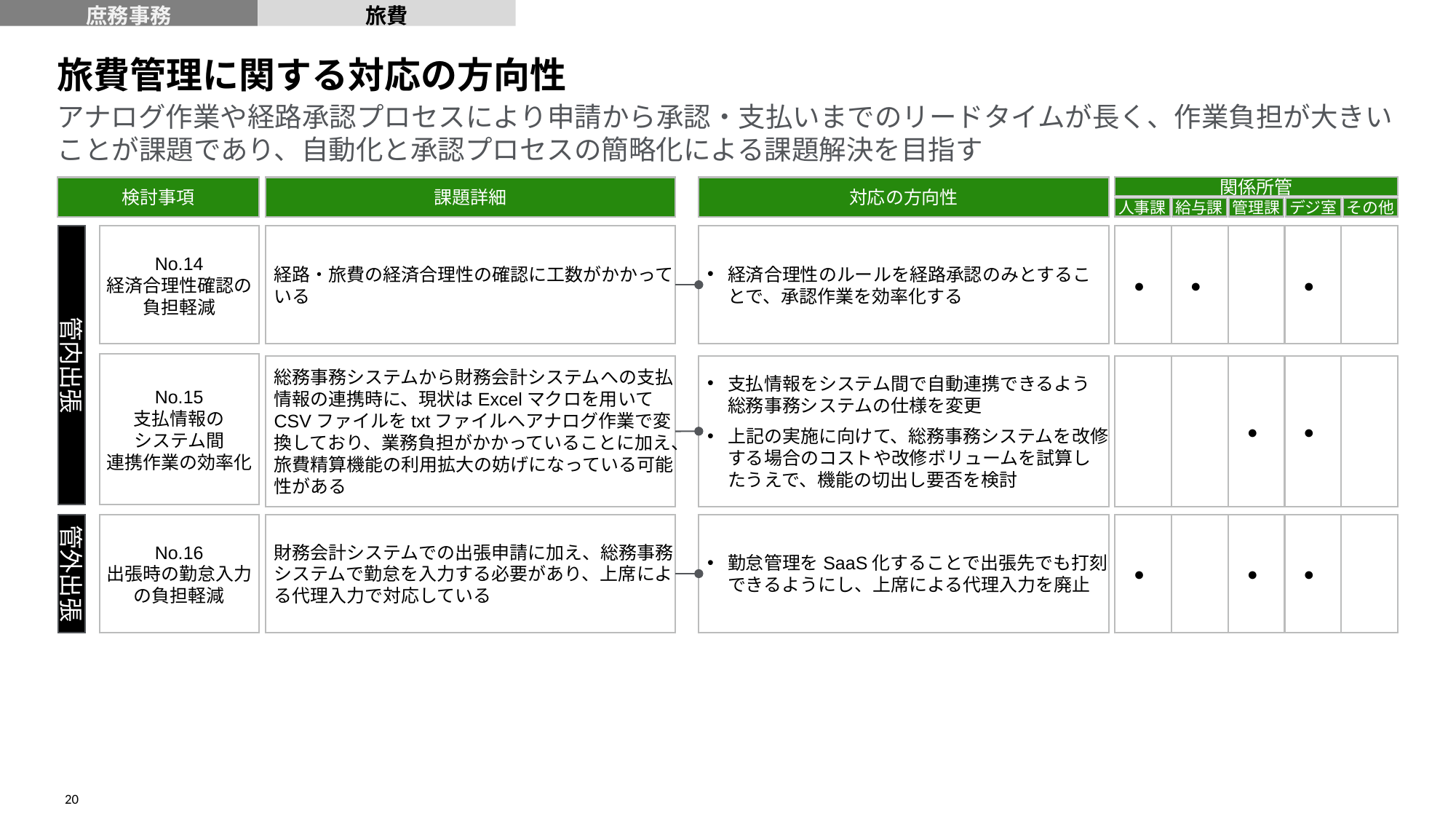

庶務事務
旅費
旅費管理に関する対応の方向性
# アナログ作業や経路承認プロセスにより申請から承認・支払いまでのリードタイムが長く、作業負担が大きいことが課題であり、自動化と承認プロセスの簡略化による課題解決を目指す
検討事項
課題詳細
対応の方向性
関係所管
人事課
給与課
管理課
デジ室
その他
管内出張
No.14
経済合理性確認の負担軽減
経路・旅費の経済合理性の確認に工数がかかっている
経済合理性のルールを経路承認のみとすることで、承認作業を効率化する
●
●

●

No.15
支払情報の
システム間
連携作業の効率化
支払情報をシステム間で自動連携できるよう総務事務システムの仕様を変更
上記の実施に向けて、総務事務システムを改修する場合のコストや改修ボリュームを試算したうえで、機能の切出し要否を検討

●
●

総務事務システムから財務会計システムへの支払情報の連携時に、現状はExcelマクロを用いてCSVファイルをtxtファイルへアナログ作業で変換しており、業務負担がかかっていることに加え、旅費精算機能の利用拡大の妨げになっている可能性がある
管外出張
No.16
出張時の勤怠入力の負担軽減
財務会計システムでの出張申請に加え、総務事務システムで勤怠を入力する必要があり、上席による代理入力で対応している
勤怠管理をSaaS化することで出張先でも打刻できるようにし、上席による代理入力を廃止
●

●
●

20